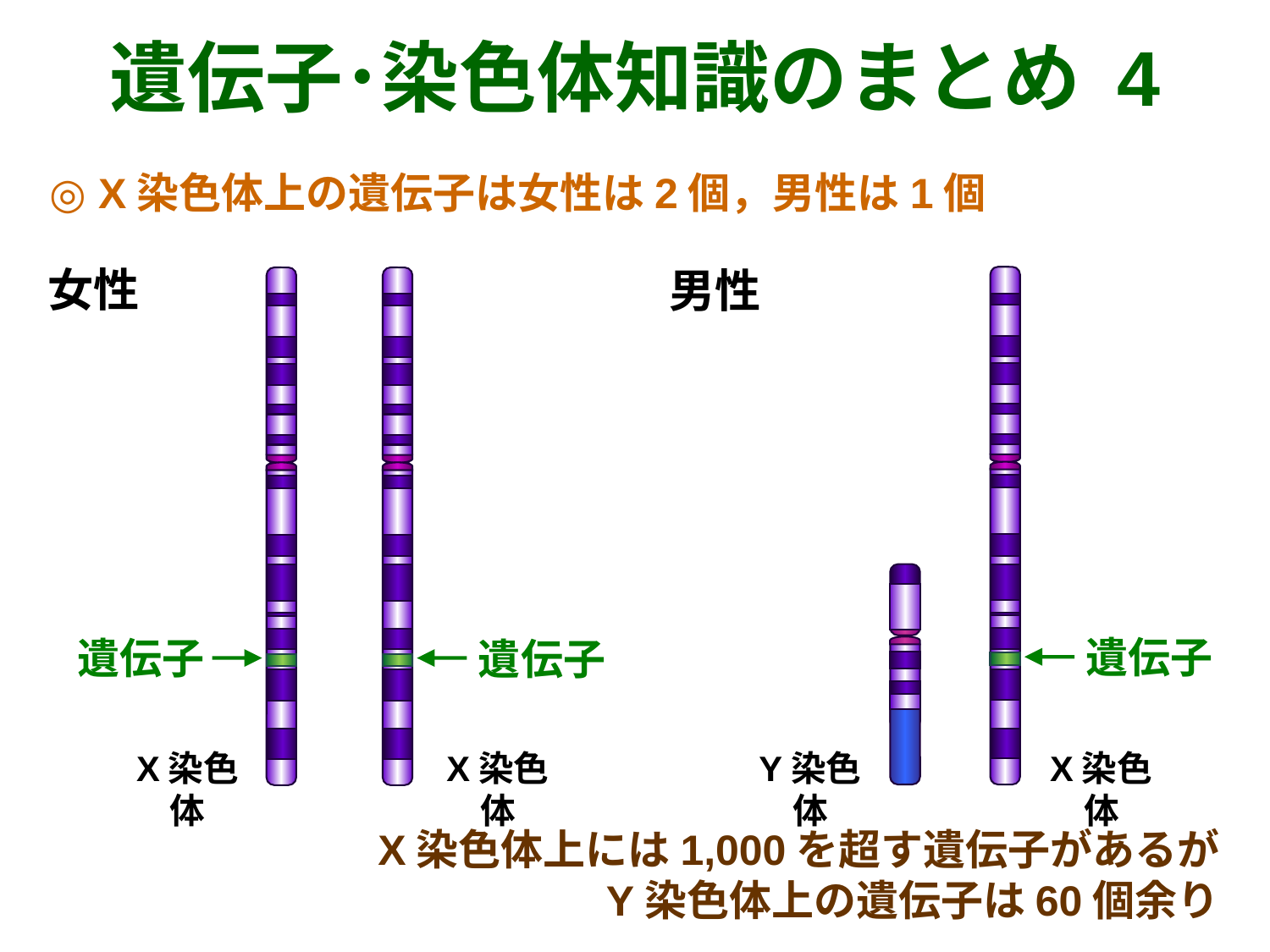

遺伝子･染色体知識のまとめ 4
◎ X染色体上の遺伝子は女性は2個，男性は1個
女性
男性

遺伝子
遺伝子
遺伝子

X染色体
X染色体
Y染色体
X染色体
X染色体上には1,000を超す遺伝子があるが
Y染色体上の遺伝子は60個余り